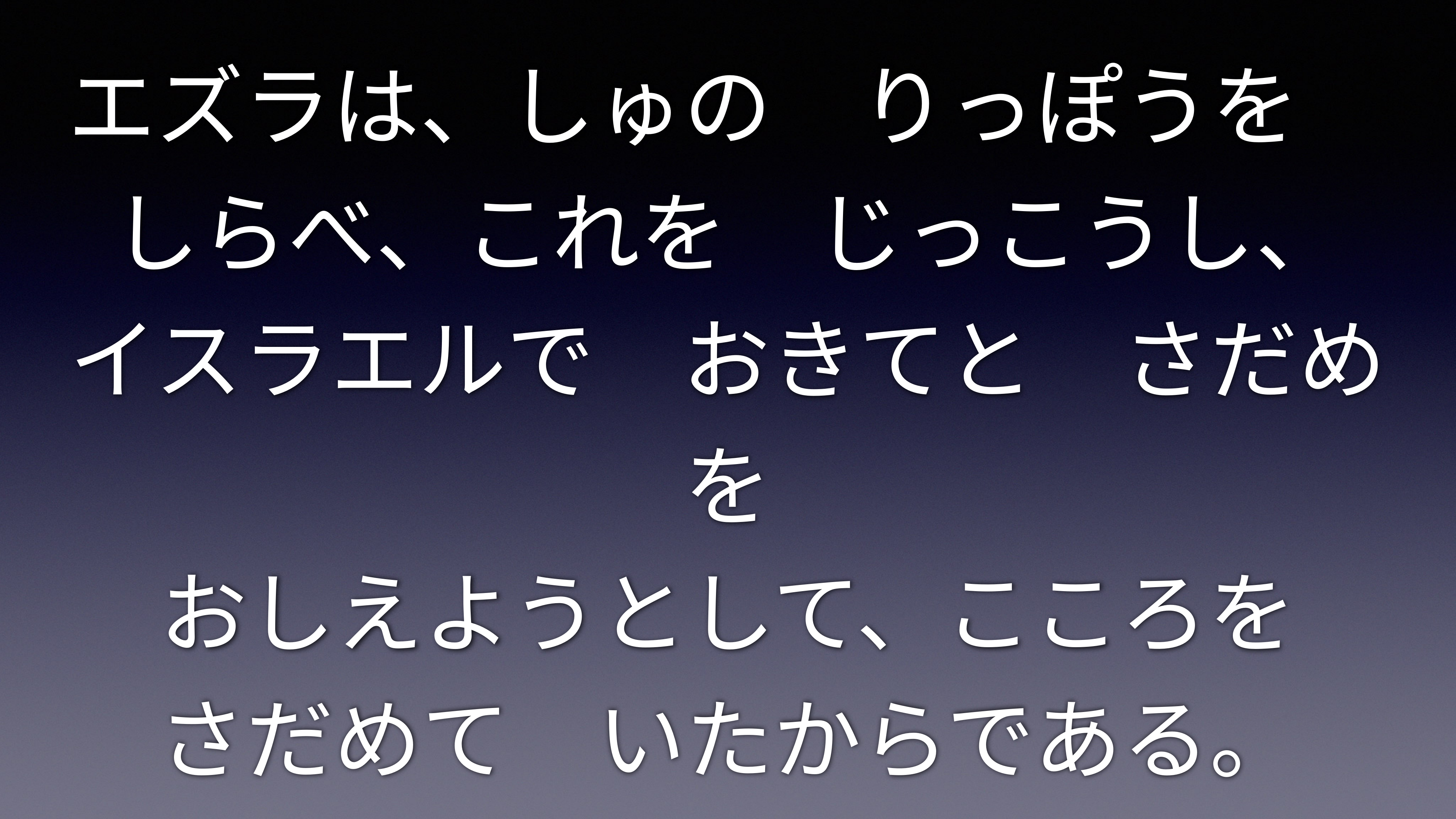

エズラは、しゅの　りっぽうを
しらべ、これを　じっこうし、
イスラエルで　おきてと　さだめを
おしえようとして、こころを
さだめて　いたからである。